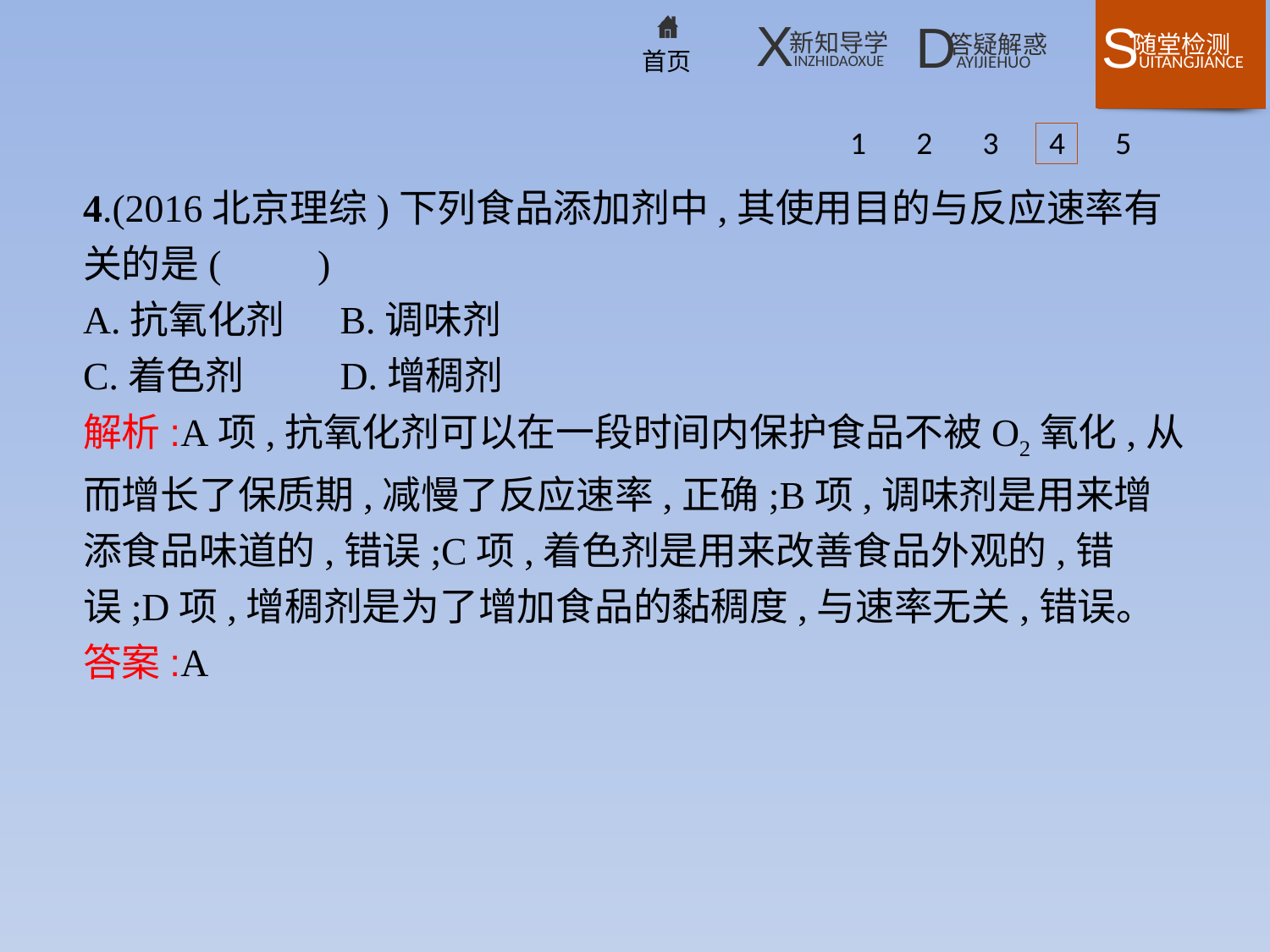

1       2       3       4       5

4.(2016北京理综)下列食品添加剂中,其使用目的与反应速率有关的是(　　)
A.抗氧化剂	B.调味剂
C.着色剂	D.增稠剂
解析:A项,抗氧化剂可以在一段时间内保护食品不被O2氧化,从而增长了保质期,减慢了反应速率,正确;B项,调味剂是用来增添食品味道的,错误;C项,着色剂是用来改善食品外观的,错误;D项,增稠剂是为了增加食品的黏稠度,与速率无关,错误。
答案:A